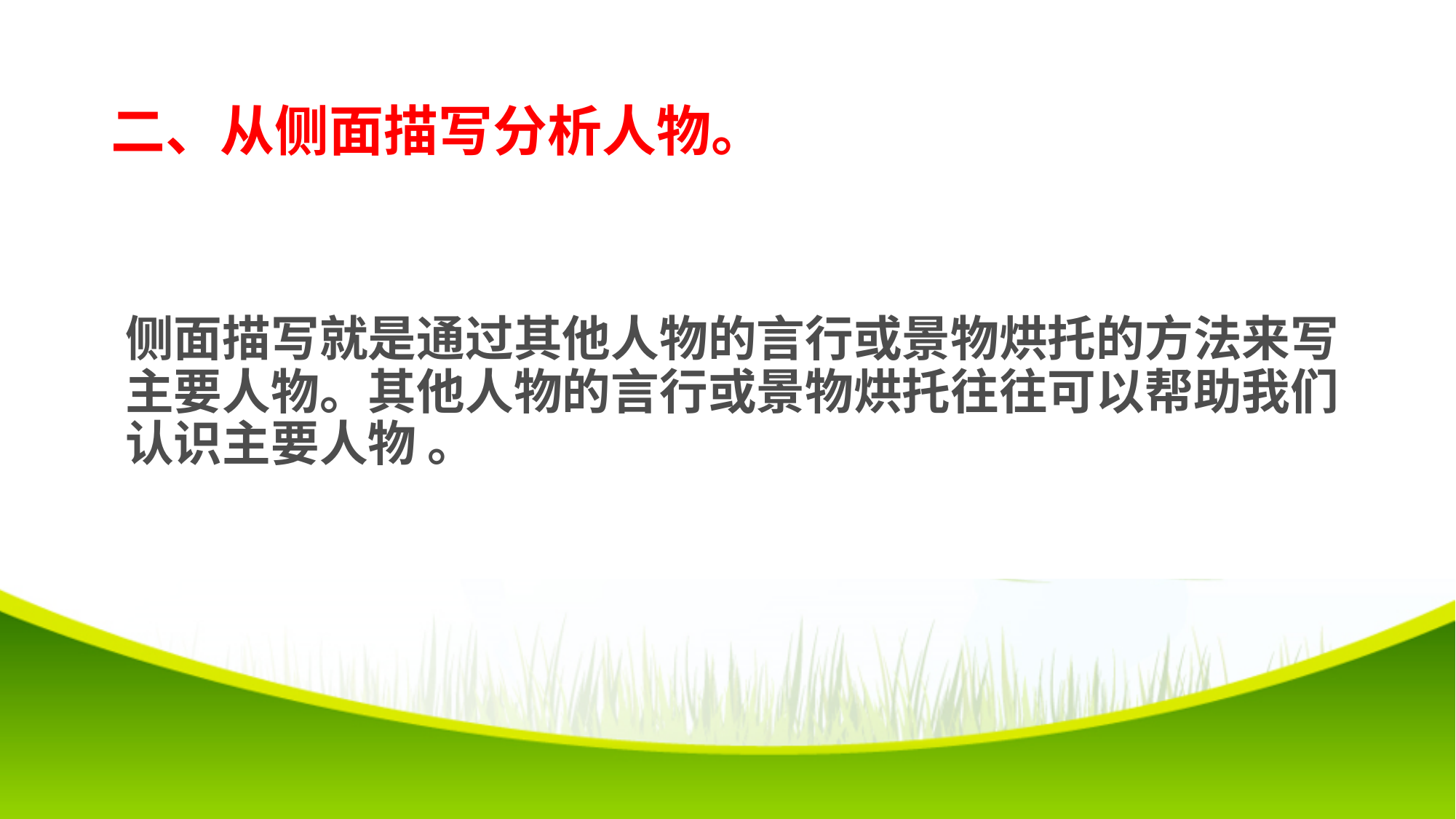

# 二、从侧面描写分析人物。
侧面描写就是通过其他人物的言行或景物烘托的方法来写主要人物。其他人物的言行或景物烘托往往可以帮助我们认识主要人物 。